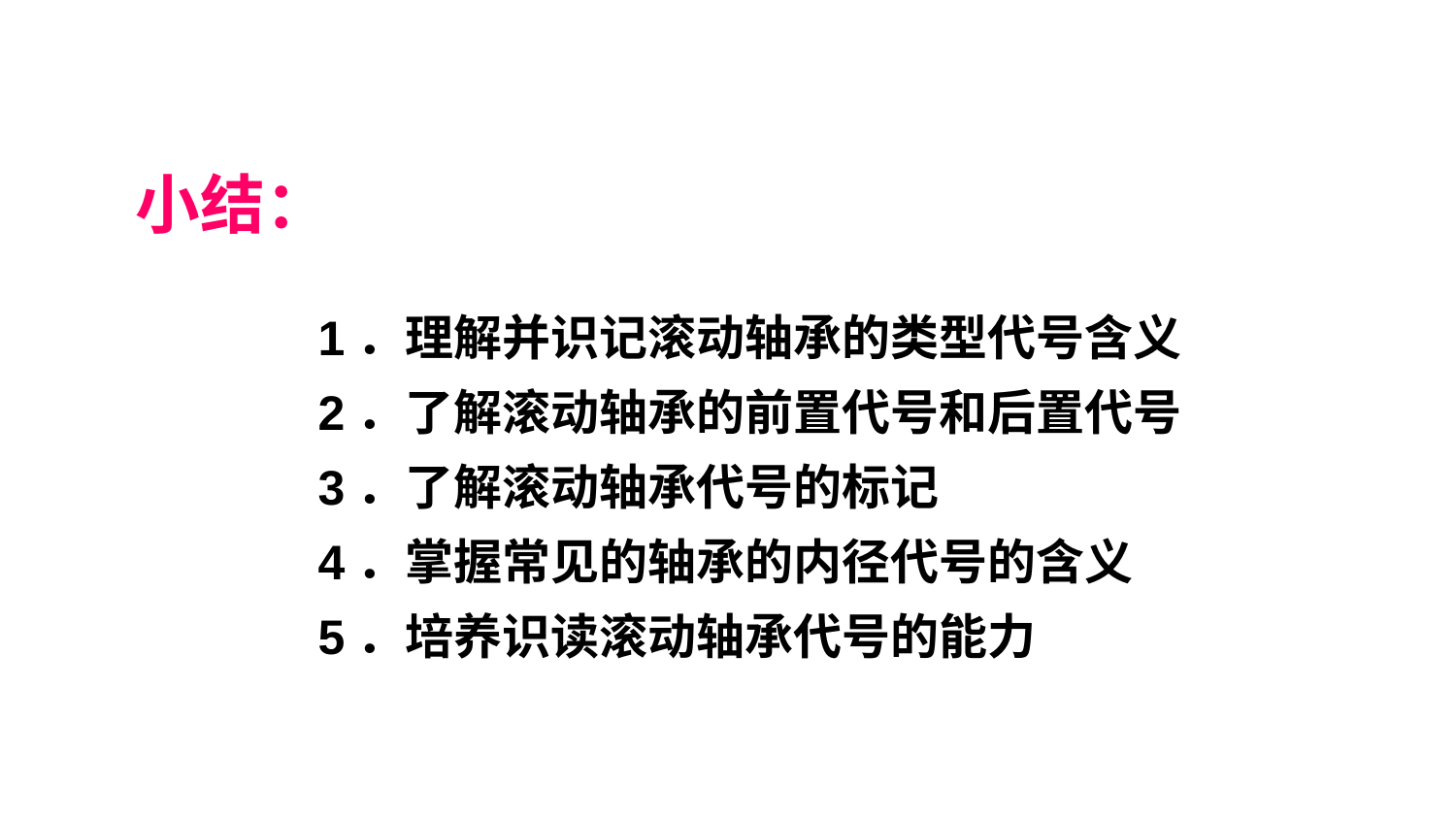

小结：
1．理解并识记滚动轴承的类型代号含义
2．了解滚动轴承的前置代号和后置代号
3．了解滚动轴承代号的标记
4．掌握常见的轴承的内径代号的含义
5．培养识读滚动轴承代号的能力